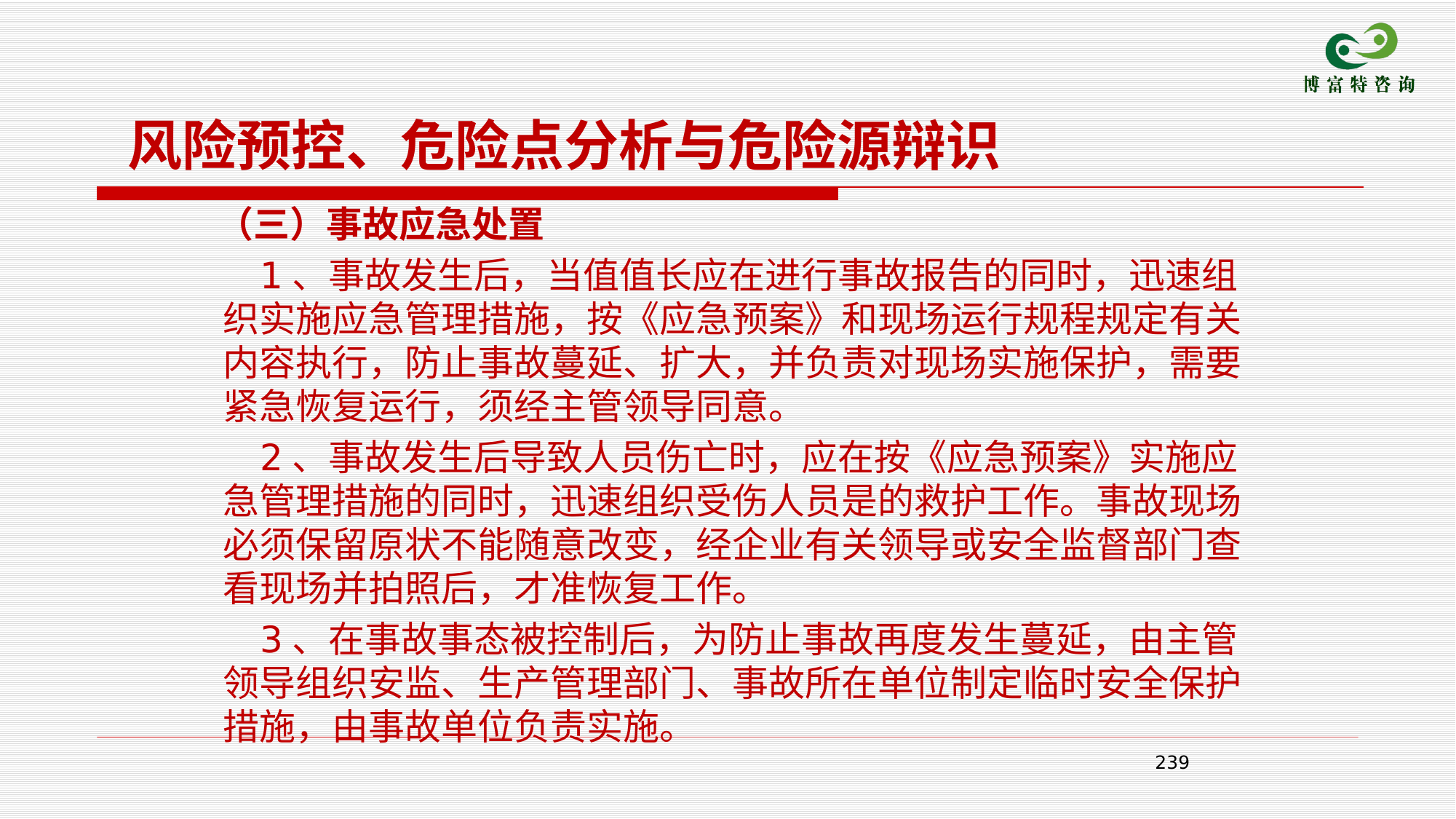

风险预控、危险点分析与危险源辩识
     （三）事故应急处置
        1、事故发生后，当值值长应在进行事故报告的同时，迅速组织实施应急管理措施，按《应急预案》和现场运行规程规定有关内容执行，防止事故蔓延、扩大，并负责对现场实施保护，需要紧急恢复运行，须经主管领导同意。
        2、事故发生后导致人员伤亡时，应在按《应急预案》实施应急管理措施的同时，迅速组织受伤人员是的救护工作。事故现场必须保留原状不能随意改变，经企业有关领导或安全监督部门查看现场并拍照后，才准恢复工作。
        3、在事故事态被控制后，为防止事故再度发生蔓延，由主管领导组织安监、生产管理部门、事故所在单位制定临时安全保护措施，由事故单位负责实施。

239